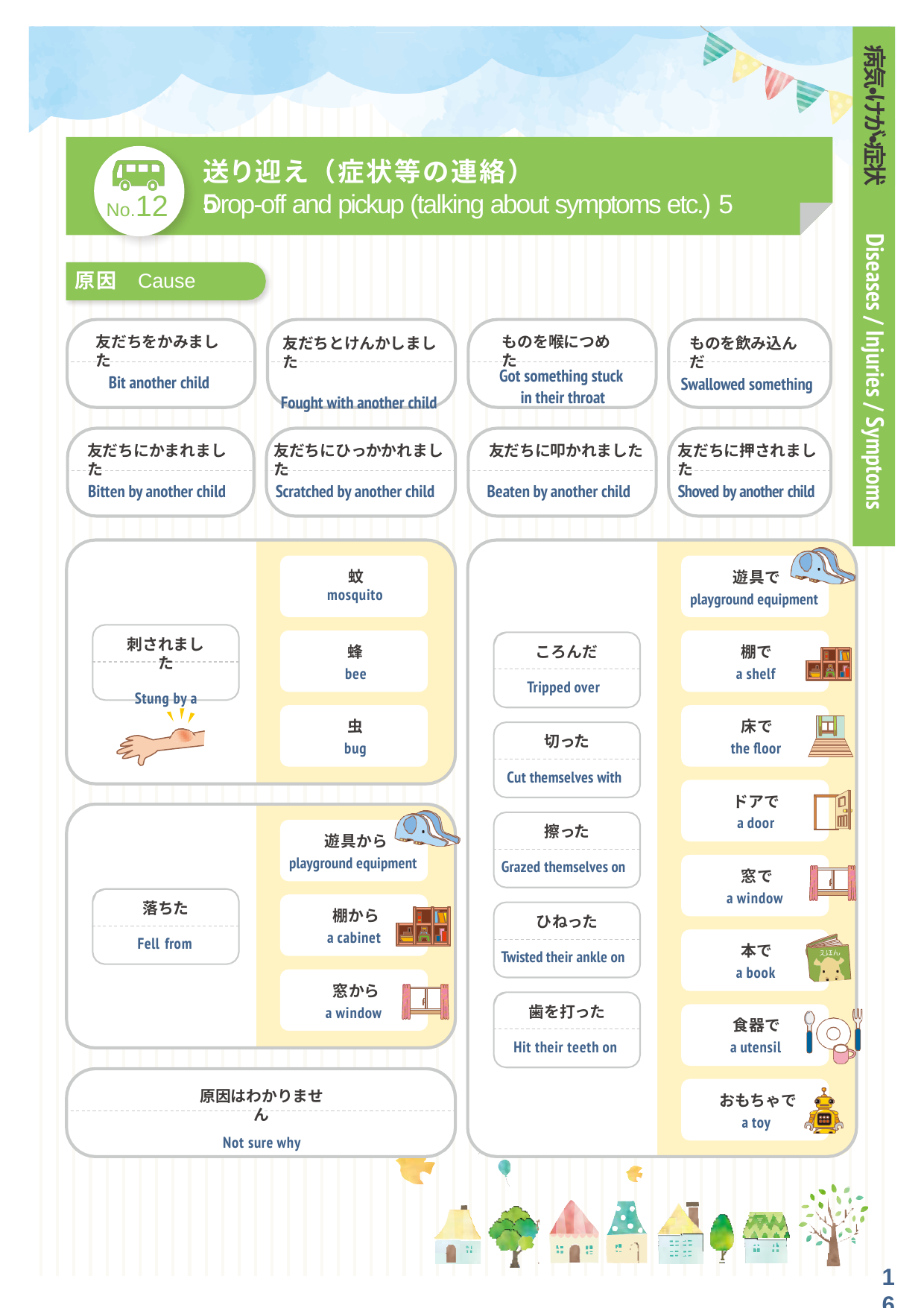

病気・けが・症状

送り迎え（症状等の連絡）5
No.12
Drop-off and pickup (talking about symptoms etc.) 5
Diseases / Injuries / Symptoms
原因	Cause

友だちをかみました
ものを喉につめた
友だちとけんかしました
Fought with another child
ものを飲み込んだ
Got something stuck
in their throat
Bit another child
Swallowed something

友だちに押されました
友だちにかまれました
友だちにひっかかれました
友だちに叩かれました
Shoved by another child
Bitten by another child
Scratched by another child
Beaten by another child

蚊
遊具で
mosquito
playground equipment

刺されました
Stung by a
蜂
bee
棚で
a shelf
ころんだ
Tripped over

虫
bug
床で

切った
the floor
Cut themselves with

ドアで

a door
擦った
遊具から
playground equipment

Grazed themselves on
窓で
a window

落ちた

棚から
a cabinet
ひねった

Fell
from
本で
a book
Twisted their ankle on

窓から

歯を打った
a window

食器で
Hit their teeth on
a utensil

原因はわかりません

Not sure why
おもちゃで
a toy
16